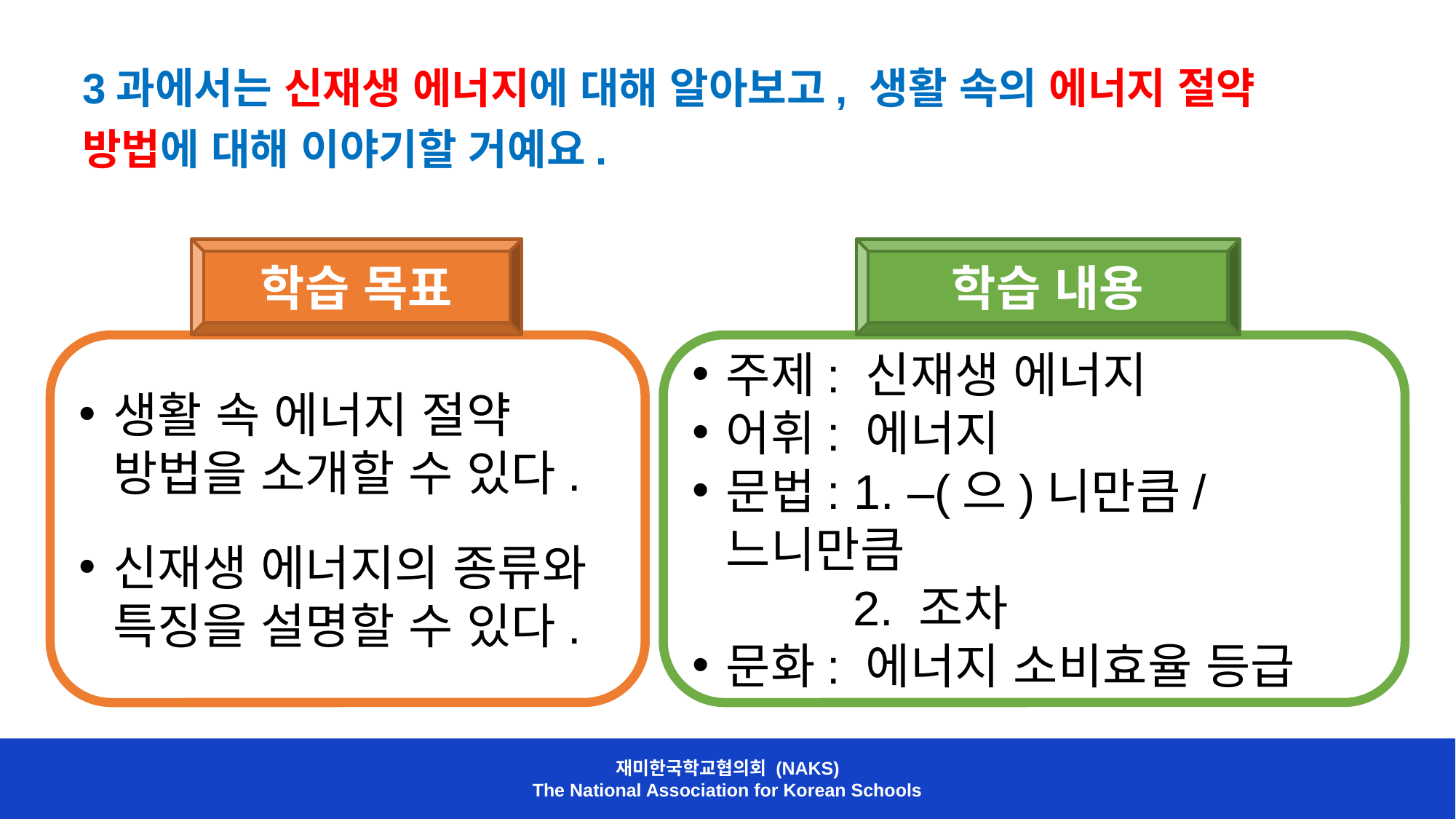

3과에서는 신재생 에너지에 대해 알아보고, 생활 속의 에너지 절약 방법에 대해 이야기할 거예요.
학습 내용
주제: 신재생 에너지
어휘: 에너지
문법: 1. –(으)니만큼/느니만큼
            2. 조차
문화: 에너지 소비효율 등급
학습 목표
생활 속 에너지 절약 방법을 소개할 수 있다.

신재생 에너지의 종류와 특징을 설명할 수 있다.
재미한국학교협의회 (NAKS)
The National Association for Korean Schools